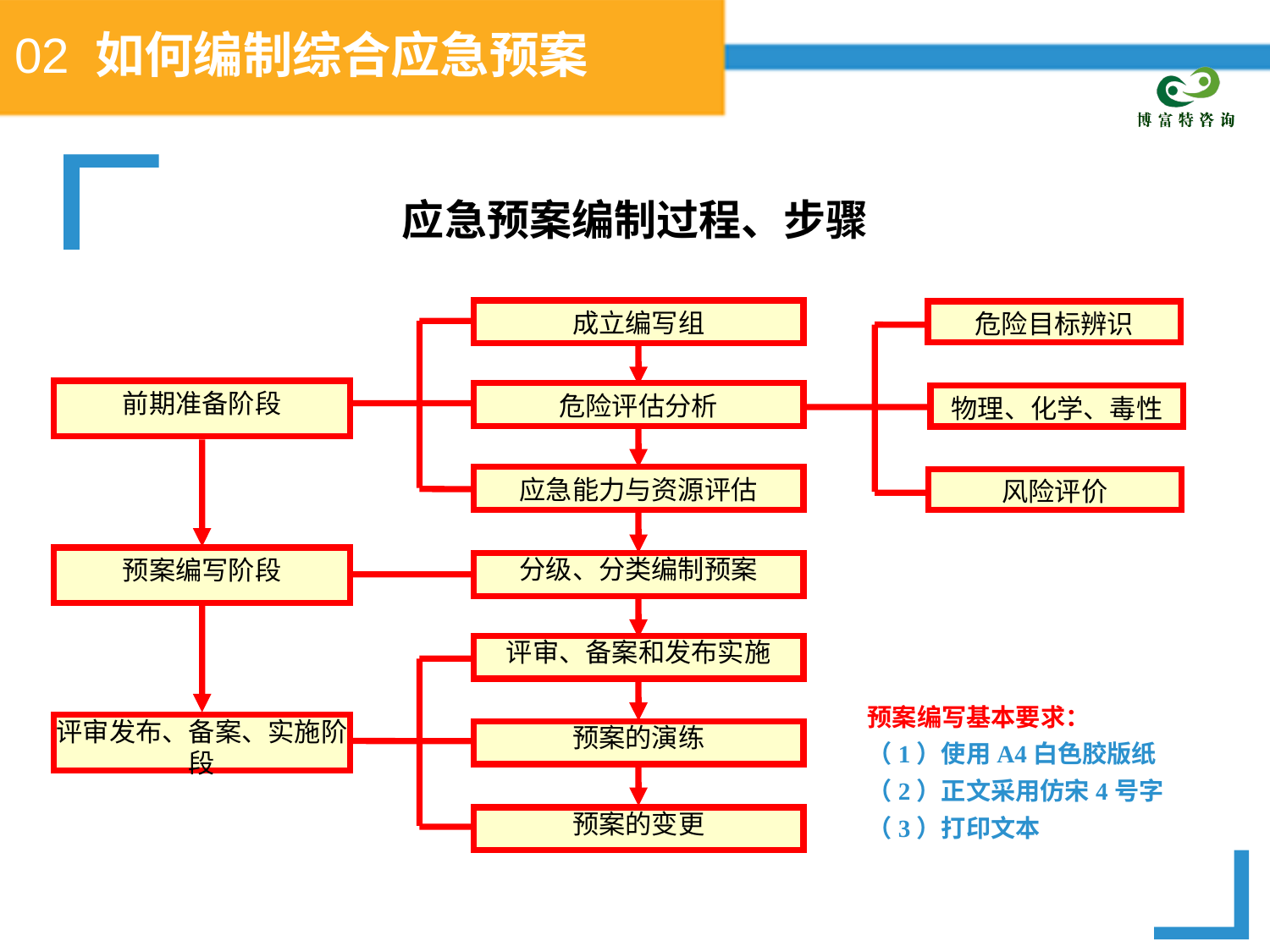

# 02 如何编制综合应急预案

应急预案编制过程、步骤

成立编写组

危险评估分析

应急能力与资源评估

分级、分类编制预案

评审、备案和发布实施

预案的演练

预案的变更

危险目标辨识

物理、化学、毒性

风险评价

前期准备阶段

预案编写阶段

评审发布、备案、实施阶段
预案编写基本要求：
（1）使用A4白色胶版纸
（2）正文采用仿宋4号字
（3）打印文本